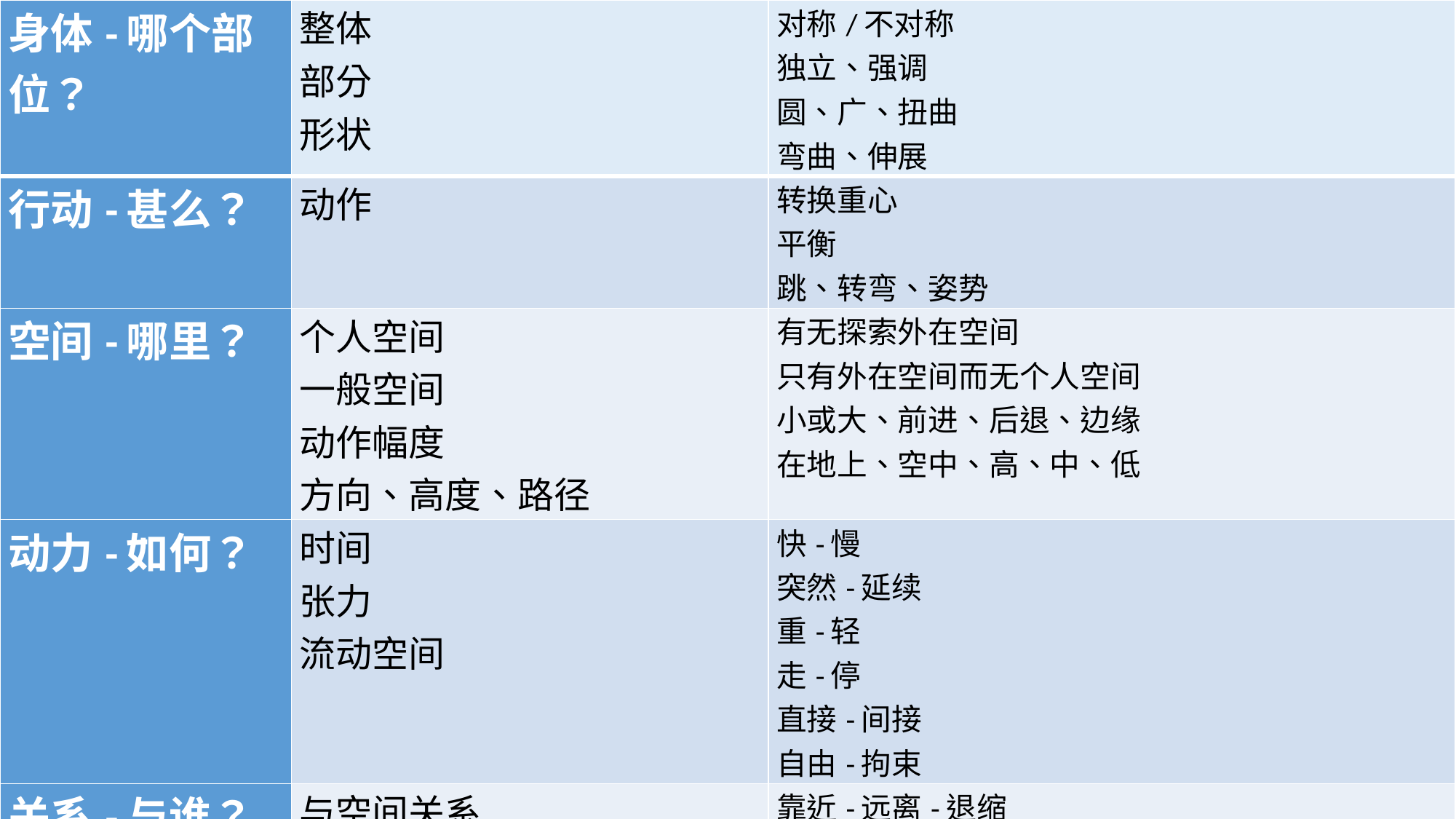

| 身体-哪个部位？ | 整体 部分 形状 | 对称/不对称 独立、强调 圆、广、扭曲 弯曲、伸展 |
| --- | --- | --- |
| 行动-甚么？ | 动作 | 转换重心 平衡 跳、转弯、姿势 |
| 空间-哪里？ | 个人空间 一般空间 动作幅度 方向、高度、路径 | 有无探索外在空间 只有外在空间而无个人空间 小或大、前进、后退、边缘 在地上、空中、高、中、低 |
| 动力-如何？ | 时间 张力 流动空间 | 快-慢 突然-延续 重-轻 走-停 直接-间接 自由-拘束 |
| 关系-与谁？ 为什么？ | 与空间关系 与人的关系 | 靠近-远离-退缩 模仿-带领-跟随 推-拉、独自-群体 |
#
动作元素